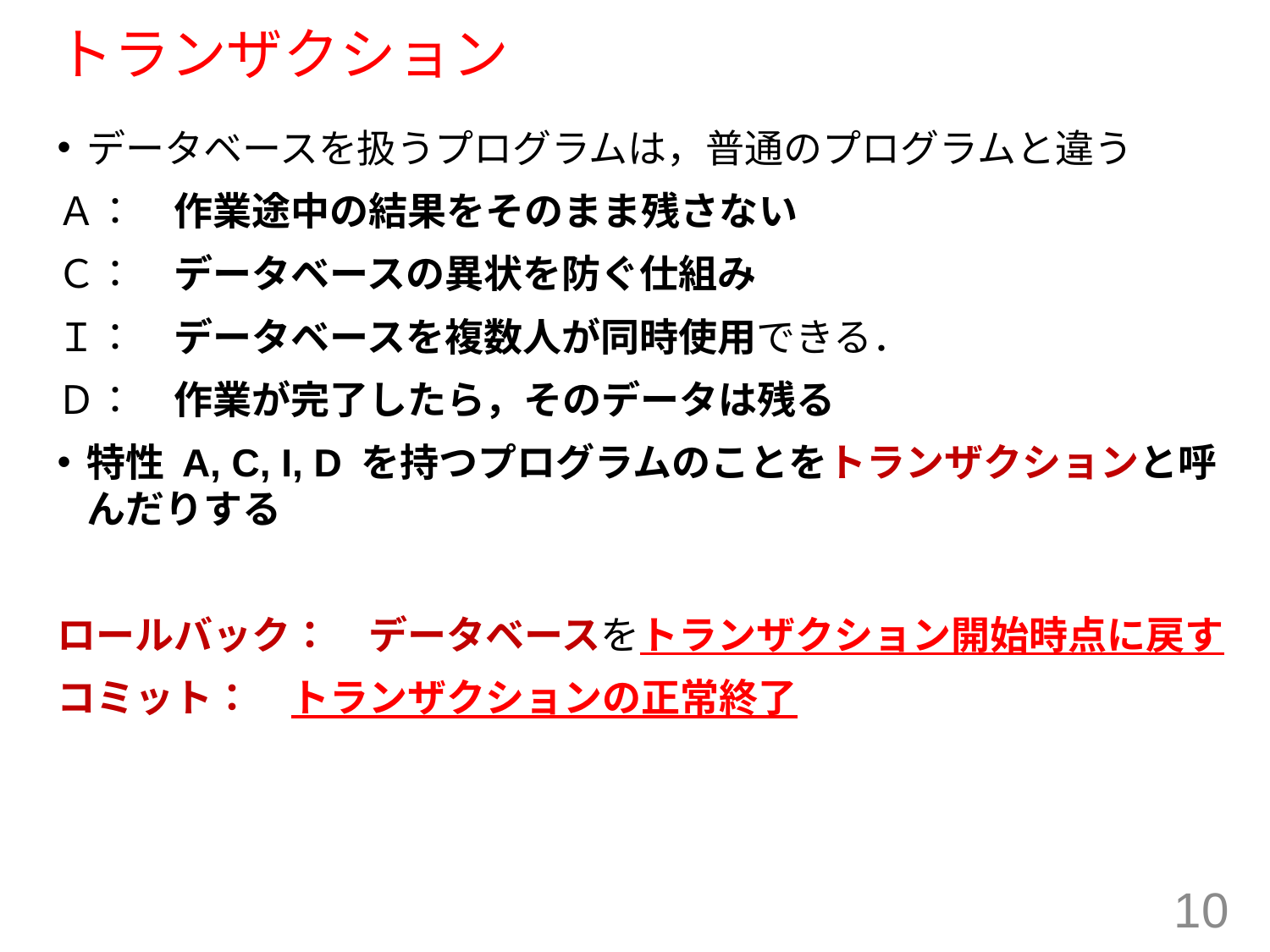

# トランザクション
データベースを扱うプログラムは，普通のプログラムと違う
Ａ：　作業途中の結果をそのまま残さない
Ｃ：　データベースの異状を防ぐ仕組み
Ｉ：　データベースを複数人が同時使用できる．
Ｄ：　作業が完了したら，そのデータは残る
特性 A, C, I, D を持つプログラムのことをトランザクションと呼んだりする

ロールバック：　データベースをトランザクション開始時点に戻す
コミット：　トランザクションの正常終了

10